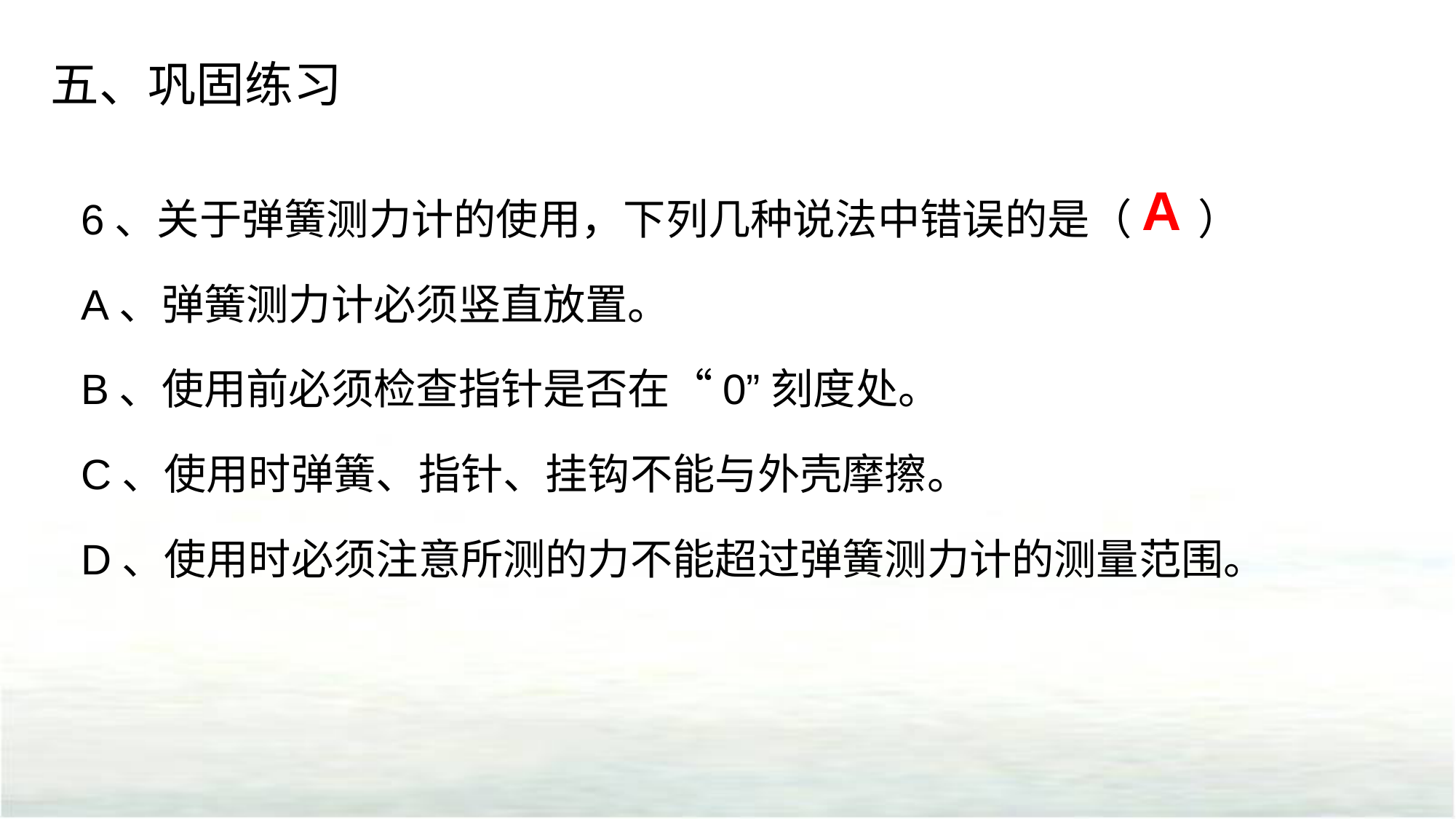

五、巩固练习
6、关于弹簧测力计的使用，下列几种说法中错误的是（       ）
A、弹簧测力计必须竖直放置。
B、使用前必须检查指针是否在“0”刻度处。
C、使用时弹簧、指针、挂钩不能与外壳摩擦。
D、使用时必须注意所测的力不能超过弹簧测力计的测量范围。
A